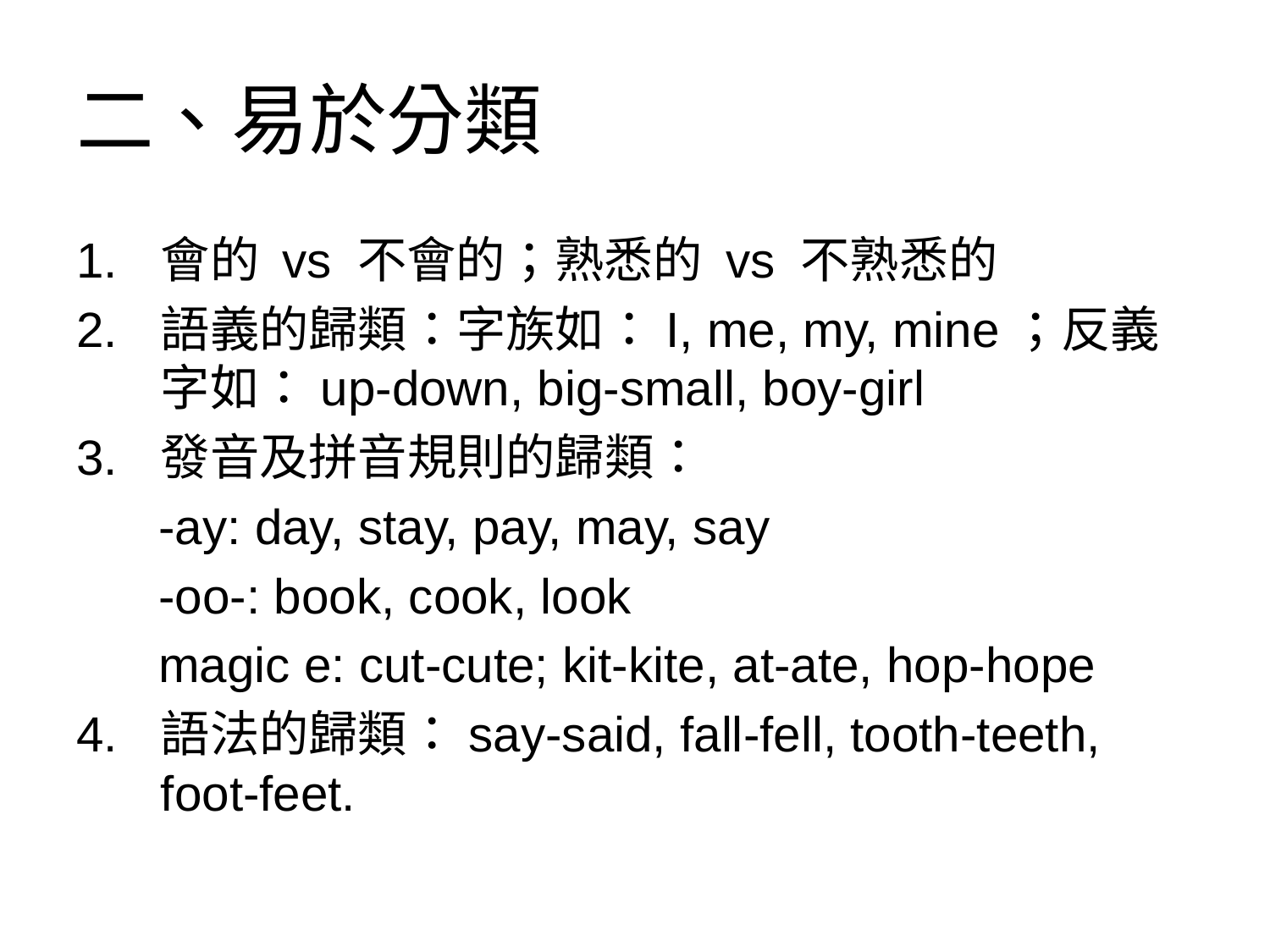

# 二、易於分類
會的 vs 不會的；熟悉的 vs 不熟悉的
語義的歸類：字族如：I, me, my, mine；反義字如：up-down, big-small, boy-girl
發音及拼音規則的歸類：
      -ay: day, stay, pay, may, say
      -oo-: book, cook, look
      magic e: cut-cute; kit-kite, at-ate, hop-hope
語法的歸類：say-said, fall-fell, tooth-teeth, foot-feet.